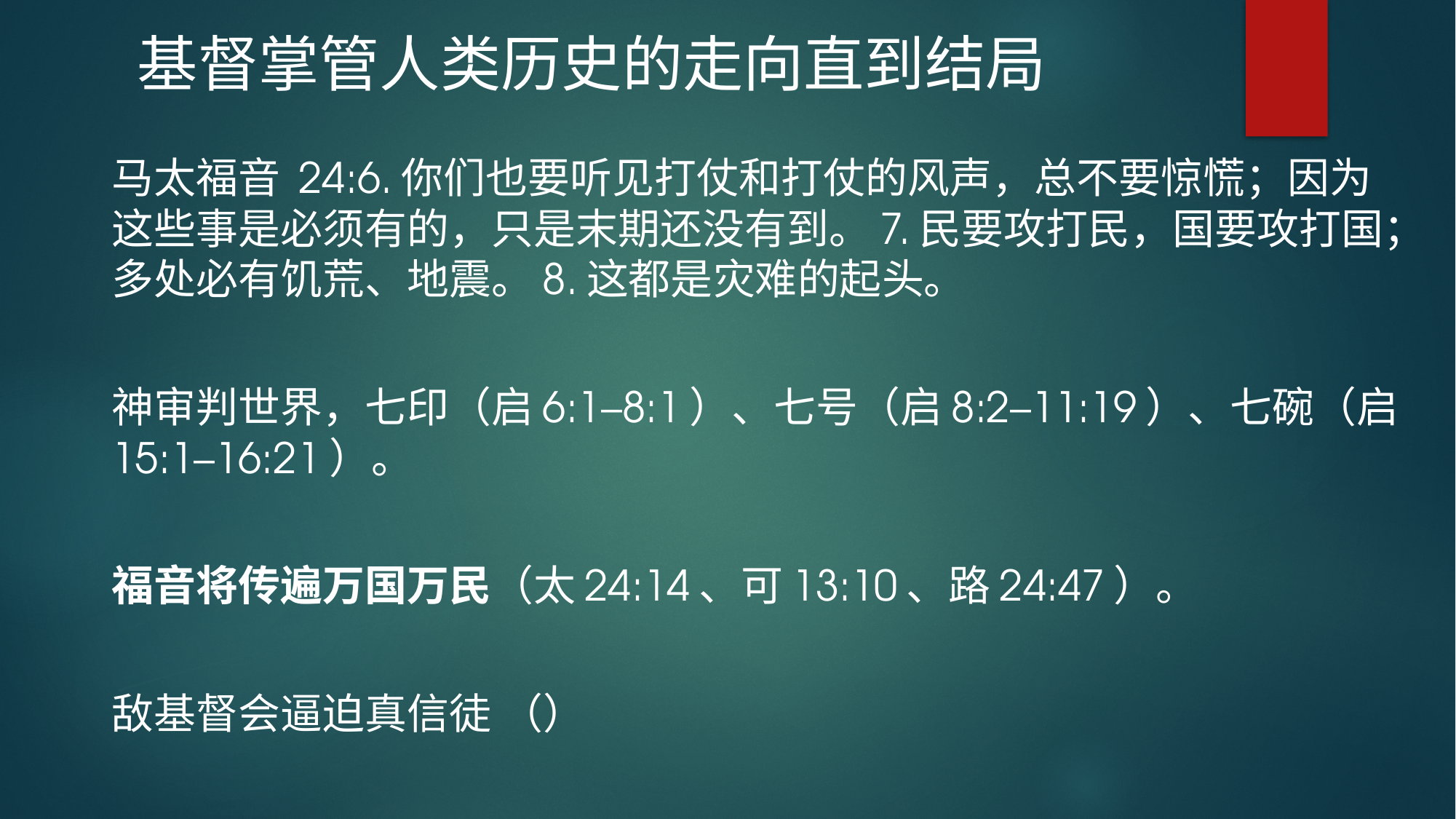

基督掌管人类历史的走向直到结局
马太福音 24:6.你们也要听见打仗和打仗的风声，总不要惊慌；因为这些事是必须有的，只是末期还没有到。7.民要攻打民，国要攻打国；多处必有饥荒、地震。8.这都是灾难的起头。

神审判世界，七印（启6:1–8:1）、七号（启8:2–11:19）、七碗（启15:1–16:21）。

福音将传遍万国万民（太24:14、可13:10、路24:47）。

敌基督会逼迫真信徒 （）